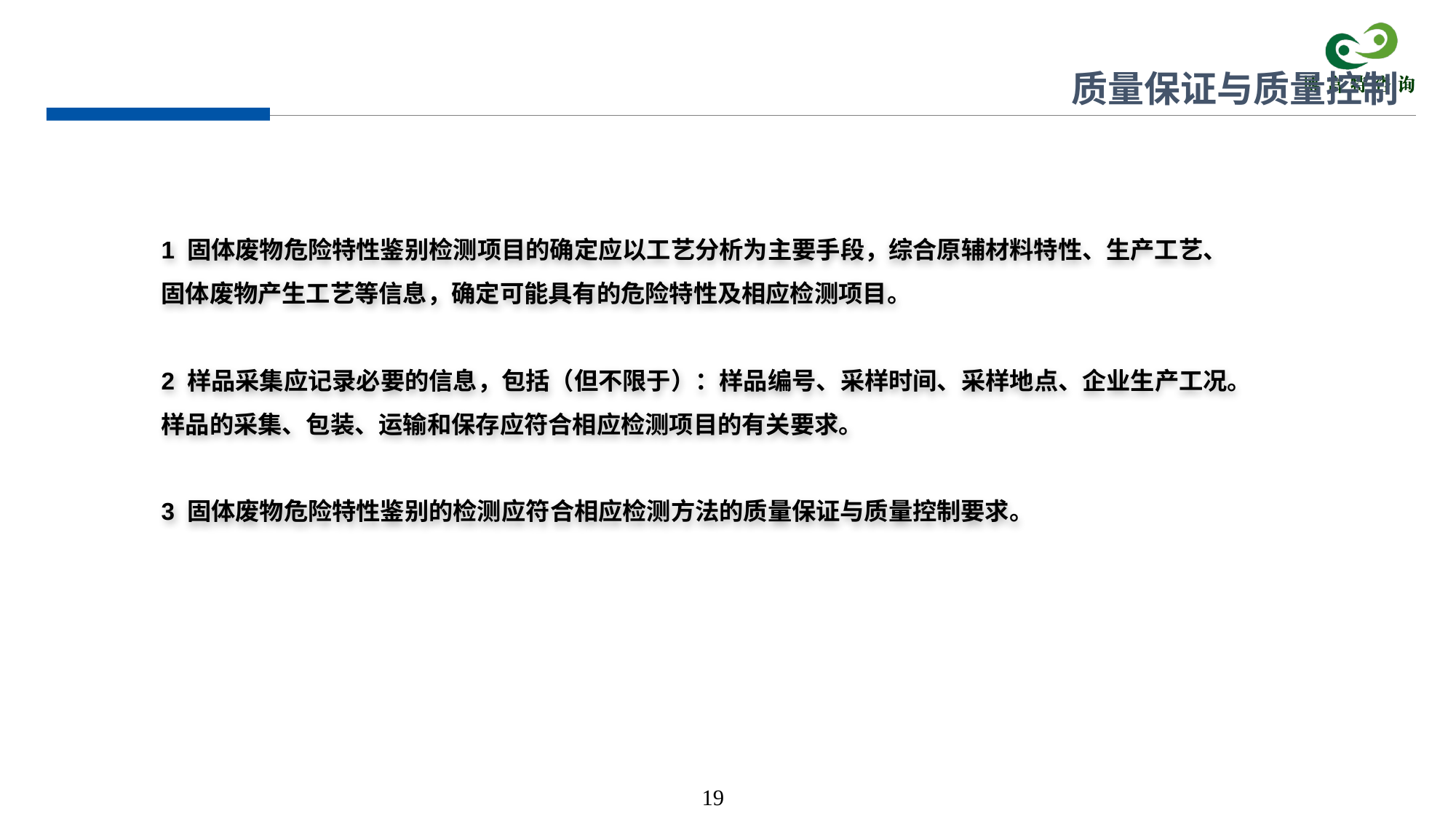

质量保证与质量控制
1 固体废物危险特性鉴别检测项目的确定应以工艺分析为主要手段，综合原辅材料特性、生产工艺、固体废物产生工艺等信息，确定可能具有的危险特性及相应检测项目。

2 样品采集应记录必要的信息，包括（但不限于）：样品编号、采样时间、采样地点、企业生产工况。样品的采集、包装、运输和保存应符合相应检测项目的有关要求。

3 固体废物危险特性鉴别的检测应符合相应检测方法的质量保证与质量控制要求。